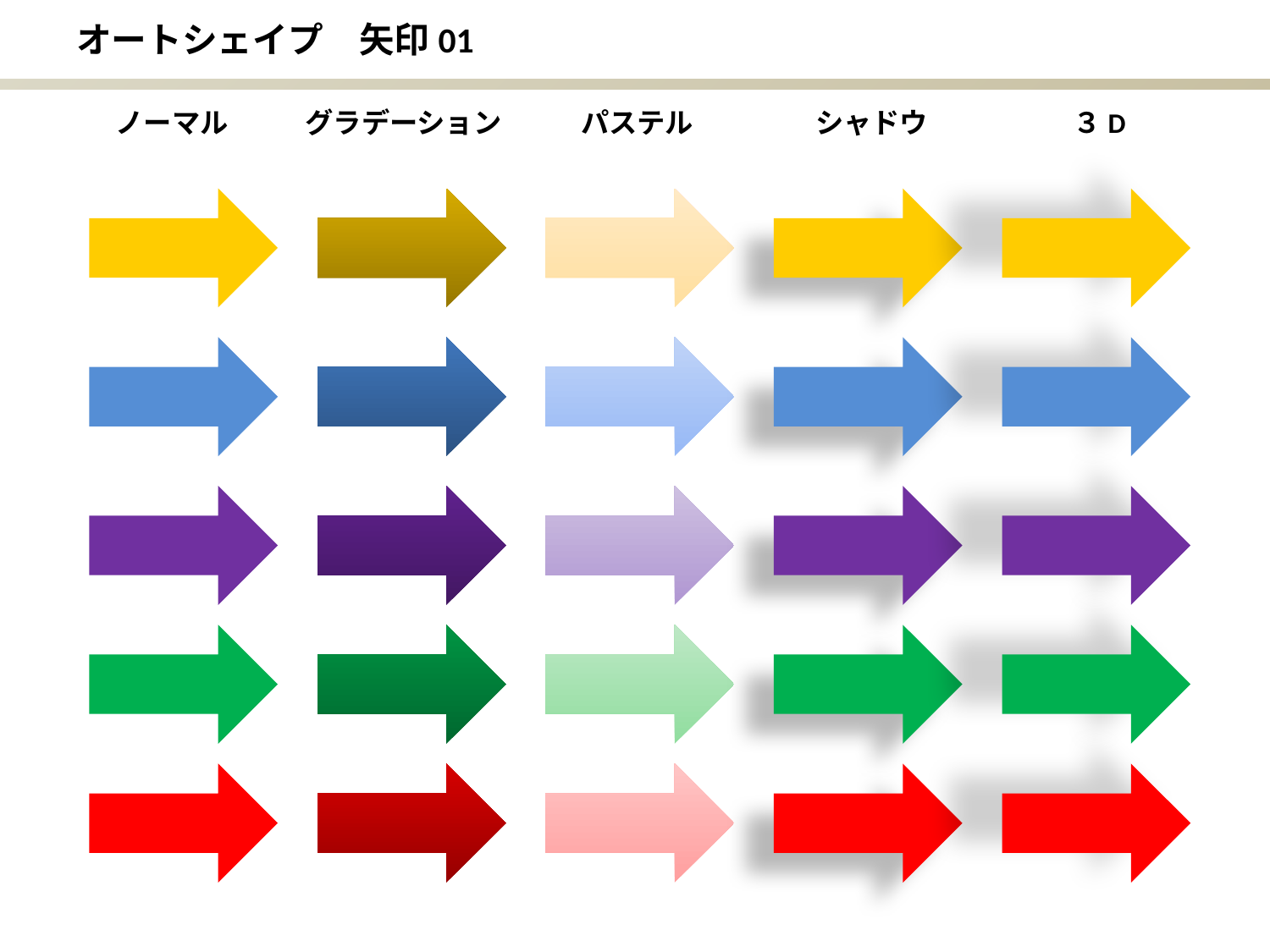

# オートシェイプ　矢印01
ノーマル
グラデーション
パステル
シャドウ
３D